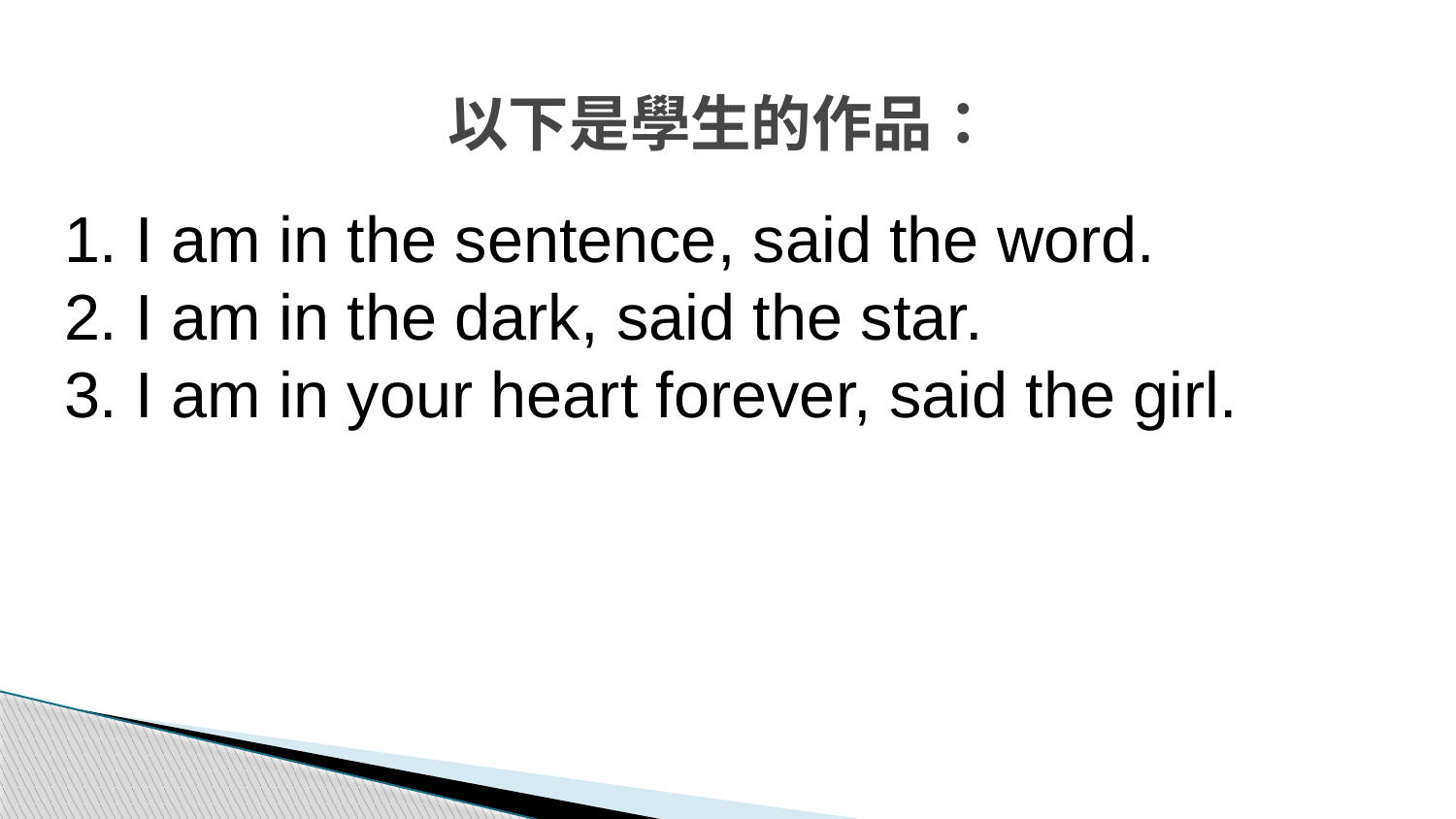

# 以下是學生的作品：
1. I am in the sentence, said the word.
2. I am in the dark, said the star.
3. I am in your heart forever, said the girl.